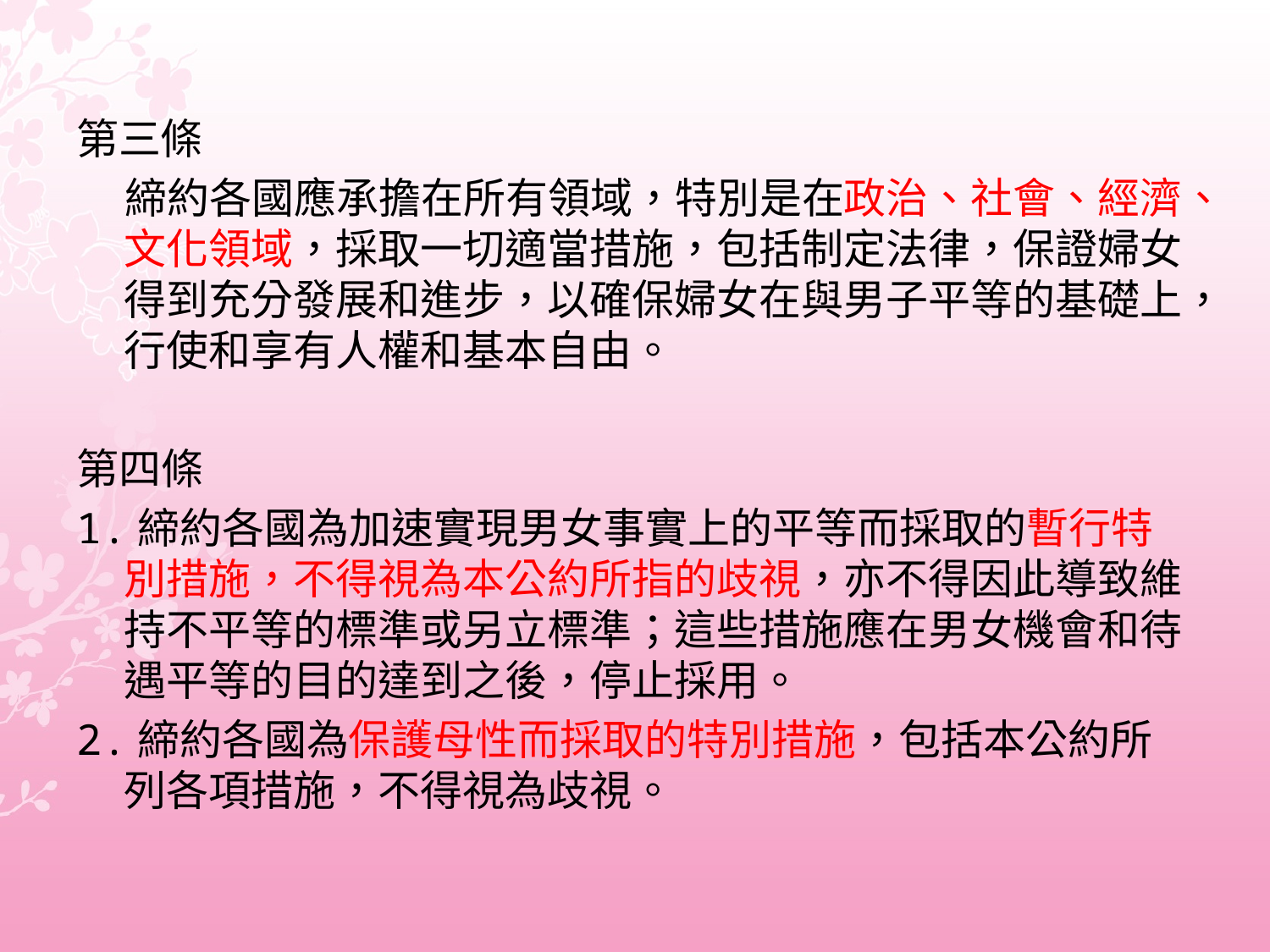

#
第三條
    締約各國應承擔在所有領域，特別是在政治、社會、經濟、文化領域，採取一切適當措施，包括制定法律，保證婦女得到充分發展和進步，以確保婦女在與男子平等的基礎上，行使和享有人權和基本自由。

第四條
1.締約各國為加速實現男女事實上的平等而採取的暫行特別措施，不得視為本公約所指的歧視，亦不得因此導致維持不平等的標準或另立標準；這些措施應在男女機會和待遇平等的目的達到之後，停止採用。
2.締約各國為保護母性而採取的特別措施，包括本公約所列各項措施，不得視為歧視。